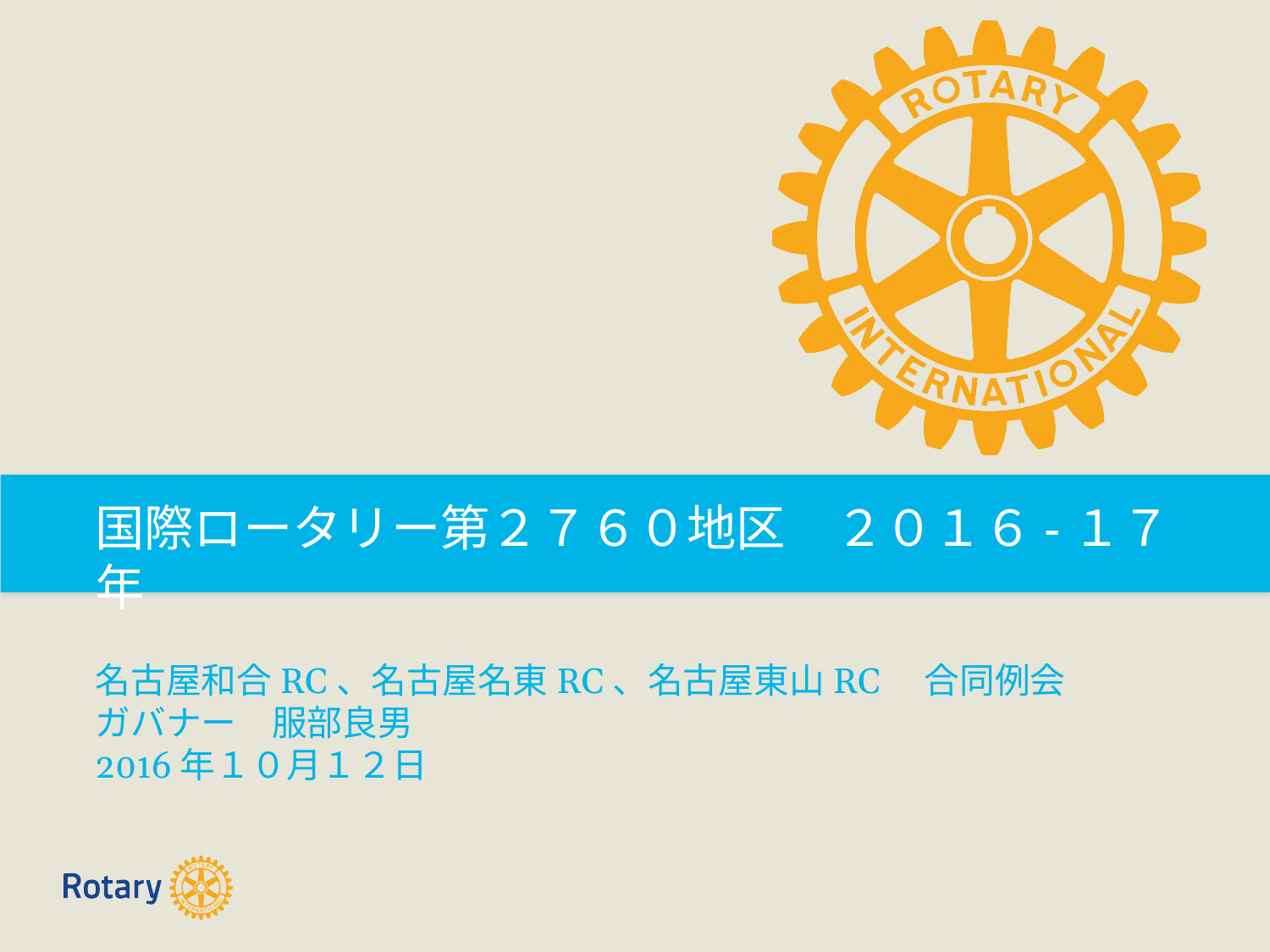

国際ロータリー第２７６０地区　２０１６-１７年
名古屋和合RC、名古屋名東RC、名古屋東山RC　合同例会
ガバナー　服部良男
2016年１０月１２日